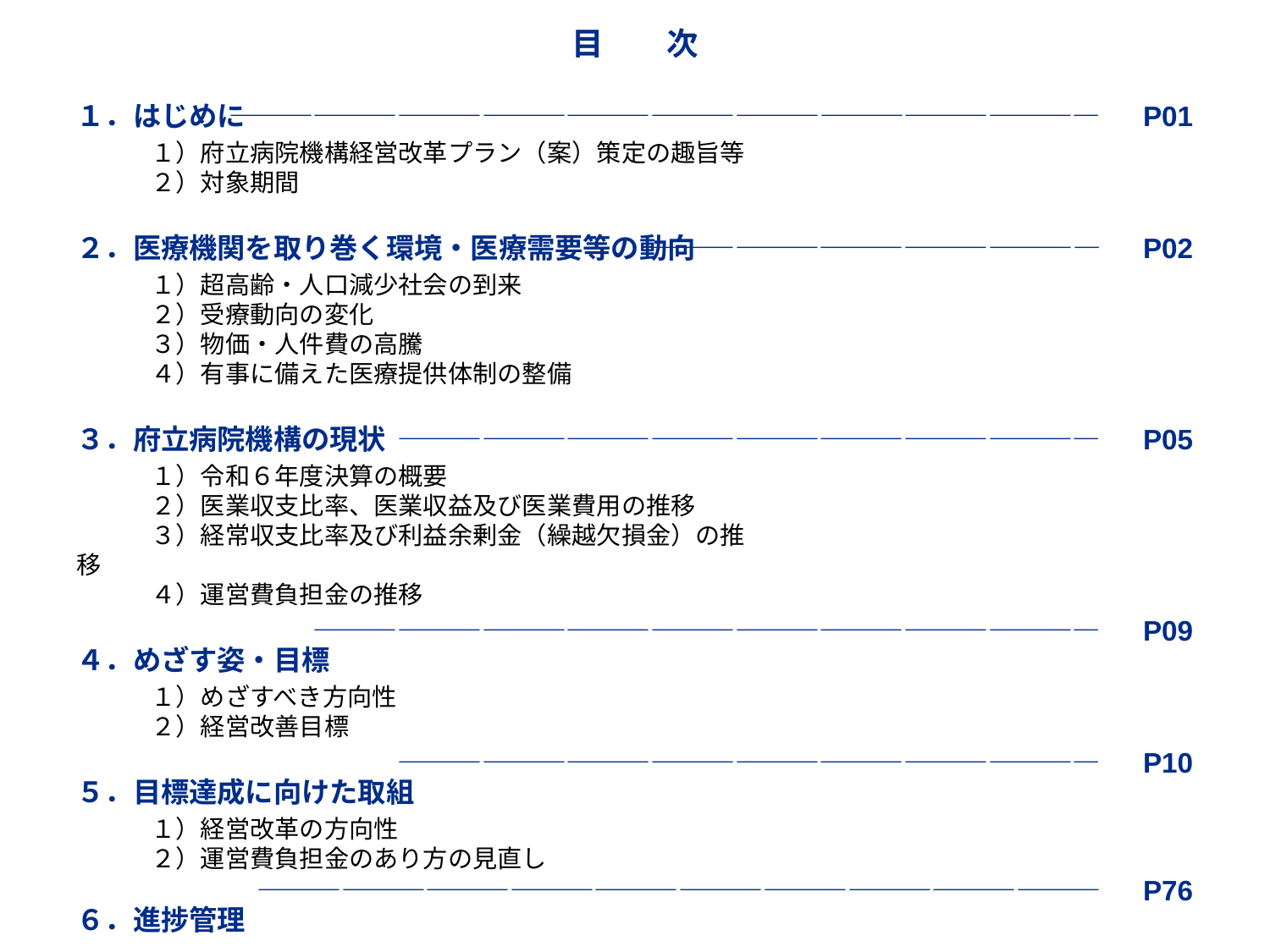

目　　次
―――――――――――――――――――――――――――――――　P01

――――――――――――――――　P02

―――――――――――――――――――――――――　P05

――――――――――――――――――――――――――――　P09

―――――――――――――――――――――――――　P10

――――――――――――――――――――――――――――――　P76
１．はじめに
　　　１）府立病院機構経営改革プラン（案）策定の趣旨等
　　　２）対象期間

２．医療機関を取り巻く環境・医療需要等の動向
　　　１）超高齢・人口減少社会の到来
　　　２）受療動向の変化
　　　３）物価・人件費の高騰
　　　４）有事に備えた医療提供体制の整備

３．府立病院機構の現状
　　　１）令和６年度決算の概要
　　　２）医業収支比率、医業収益及び医業費用の推移
　　　３）経常収支比率及び利益余剰金（繰越欠損金）の推移
　　　４）運営費負担金の推移

４．めざす姿・目標
　　　１）めざすべき方向性
　　　２）経営改善目標

５．目標達成に向けた取組
　　　１）経営改革の方向性
　　　２）運営費負担金のあり方の見直し

６．進捗管理